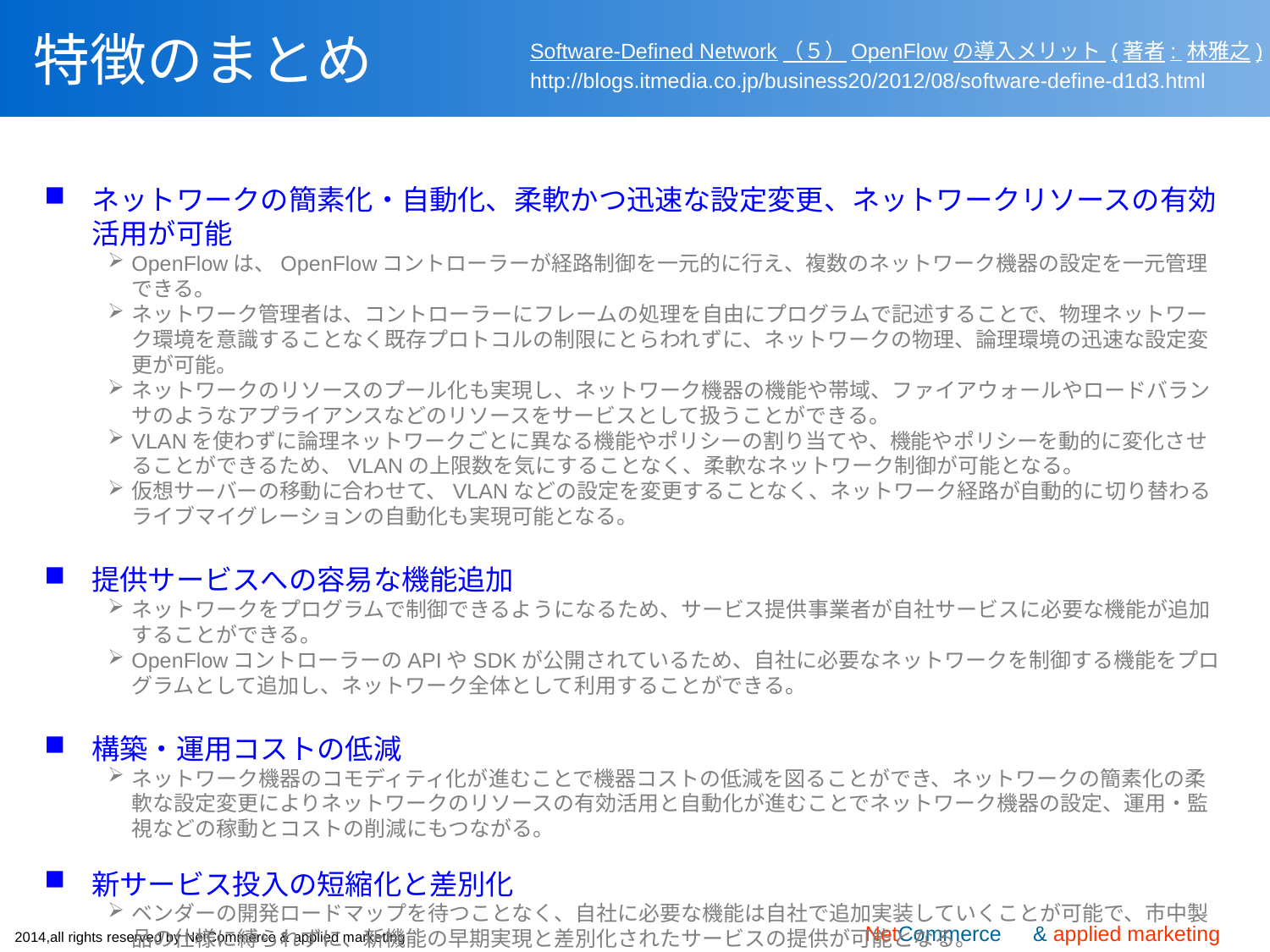

# 特徴のまとめ
Software-Defined Network（５）OpenFlowの導入メリット (著者: 林雅之)
http://blogs.itmedia.co.jp/business20/2012/08/software-define-d1d3.html
ネットワークの簡素化・自動化、柔軟かつ迅速な設定変更、ネットワークリソースの有効活用が可能
OpenFlowは、OpenFlowコントローラーが経路制御を一元的に行え、複数のネットワーク機器の設定を一元管理できる。
ネットワーク管理者は、コントローラーにフレームの処理を自由にプログラムで記述することで、物理ネットワーク環境を意識することなく既存プロトコルの制限にとらわれずに、ネットワークの物理、論理環境の迅速な設定変更が可能。
ネットワークのリソースのプール化も実現し、ネットワーク機器の機能や帯域、ファイアウォールやロードバランサのようなアプライアンスなどのリソースをサービスとして扱うことができる。
VLANを使わずに論理ネットワークごとに異なる機能やポリシーの割り当てや、機能やポリシーを動的に変化させることができるため、VLANの上限数を気にすることなく、柔軟なネットワーク制御が可能となる。
仮想サーバーの移動に合わせて、VLANなどの設定を変更することなく、ネットワーク経路が自動的に切り替わるライブマイグレーションの自動化も実現可能となる。

提供サービスへの容易な機能追加
ネットワークをプログラムで制御できるようになるため、サービス提供事業者が自社サービスに必要な機能が追加することができる。
OpenFlowコントローラーのAPIやSDKが公開されているため、自社に必要なネットワークを制御する機能をプログラムとして追加し、ネットワーク全体として利用することができる。

構築・運用コストの低減
ネットワーク機器のコモディティ化が進むことで機器コストの低減を図ることができ、ネットワークの簡素化の柔軟な設定変更によりネットワークのリソースの有効活用と自動化が進むことでネットワーク機器の設定、運用・監視などの稼動とコストの削減にもつながる。

新サービス投入の短縮化と差別化
ベンダーの開発ロードマップを待つことなく、自社に必要な機能は自社で追加実装していくことが可能で、市中製品の仕様に縛られずに、新機能の早期実現と差別化されたサービスの提供が可能となる。